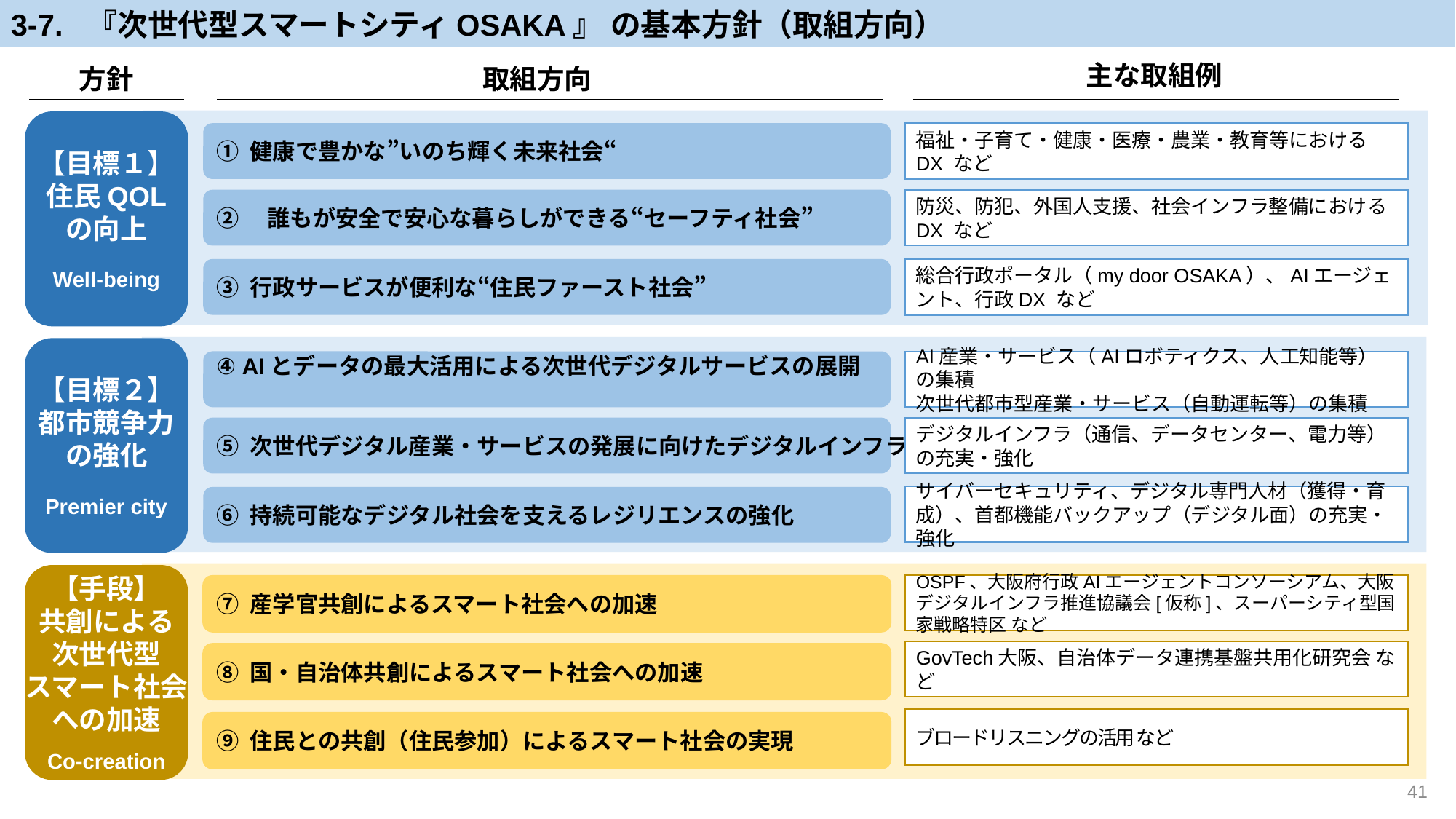

3-7.  『次世代型スマートシティOSAKA』 の基本方針（取組方向）
主な取組例
方針
取組方向

【目標１】
住民QOL
の向上

Well-being
① 健康で豊かな”いのち輝く未来社会“
福祉・子育て・健康・医療・農業・教育等におけるDX など
②　誰もが安全で安心な暮らしができる“セーフティ社会”
防災、防犯、外国人支援、社会インフラ整備におけるDX など
③ 行政サービスが便利な“住民ファースト社会”
総合行政ポータル（my door OSAKA）、AIエージェント、行政DX など

【目標２】
都市競争力
の強化

Premier city
④ AIとデータの最大活用による次世代デジタルサービスの展開
AI産業・サービス（AIロボティクス、人工知能等）の集積
次世代都市型産業・サービス（自動運転等）の集積
⑤ 次世代デジタル産業・サービスの発展に向けたデジタルインフラの充実
デジタルインフラ（通信、データセンター、電力等）の充実・強化
サイバーセキュリティ、デジタル専門人材（獲得・育成）、首都機能バックアップ（デジタル面）の充実・強化
⑥ 持続可能なデジタル社会を支えるレジリエンスの強化

【手段】
共創による
次世代型
スマート社会
への加速

Co-creation
OSPF、大阪府行政AIエージェントコンソーシアム、大阪デジタルインフラ推進協議会[仮称]、スーパーシティ型国家戦略特区 など
⑦ 産学官共創によるスマート社会への加速
GovTech大阪、自治体データ連携基盤共用化研究会 など
⑧ 国・自治体共創によるスマート社会への加速
ブロードリスニングの活用 など
⑨ 住民との共創（住民参加）によるスマート社会の実現
41